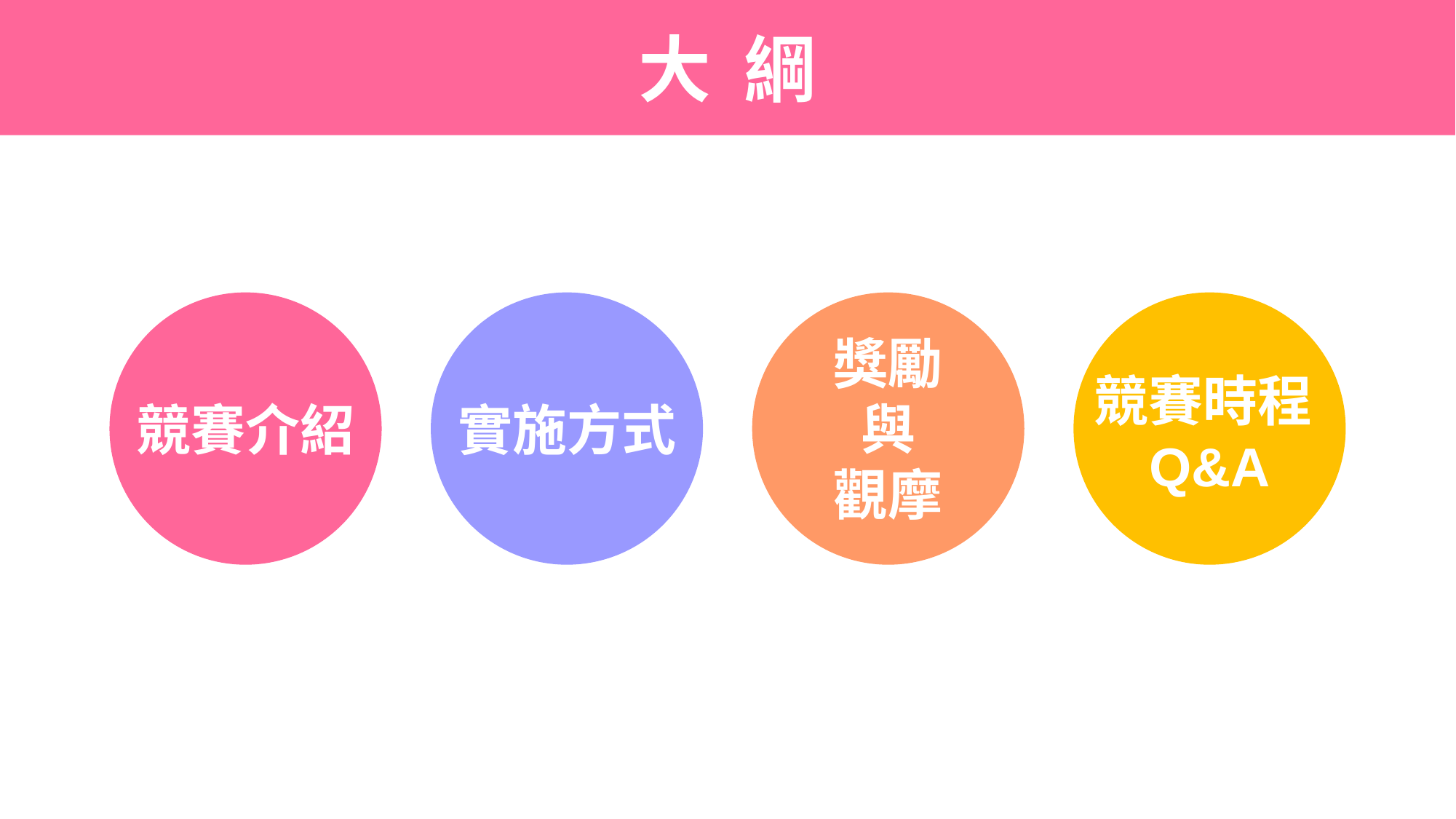

大  綱

競賽介紹

實施方式

獎勵
與
觀摩

競賽時程Q&A